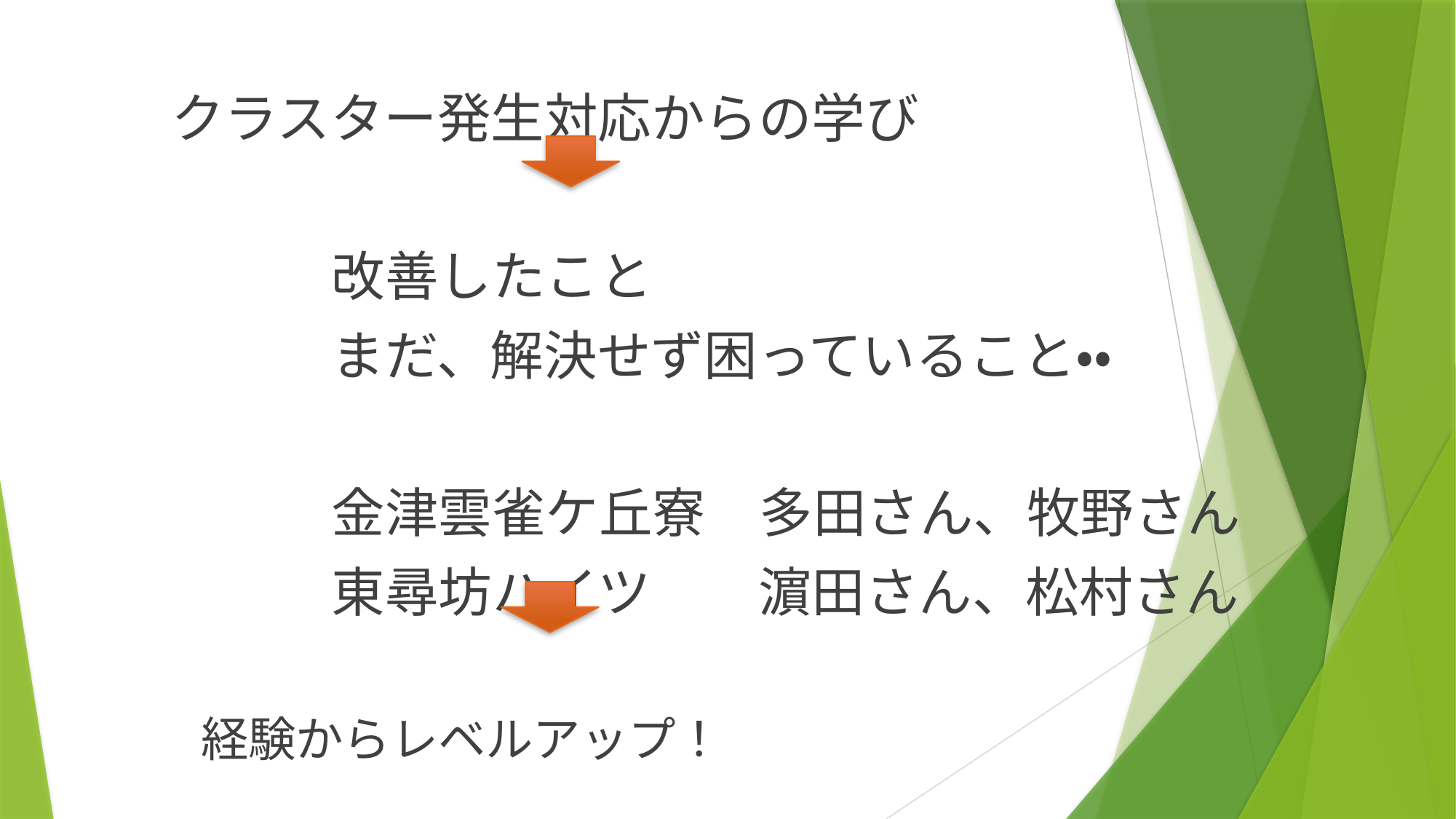

クラスター発生対応からの学び

　　　　　　改善したこと
　　　　　　まだ、解決せず困っていること・・

　　　　　　金津雲雀ケ丘寮　多田さん、牧野さん
　　　　　　東尋坊ハイツ　　濵田さん、松村さん

　　　　経験からレベルアップ！